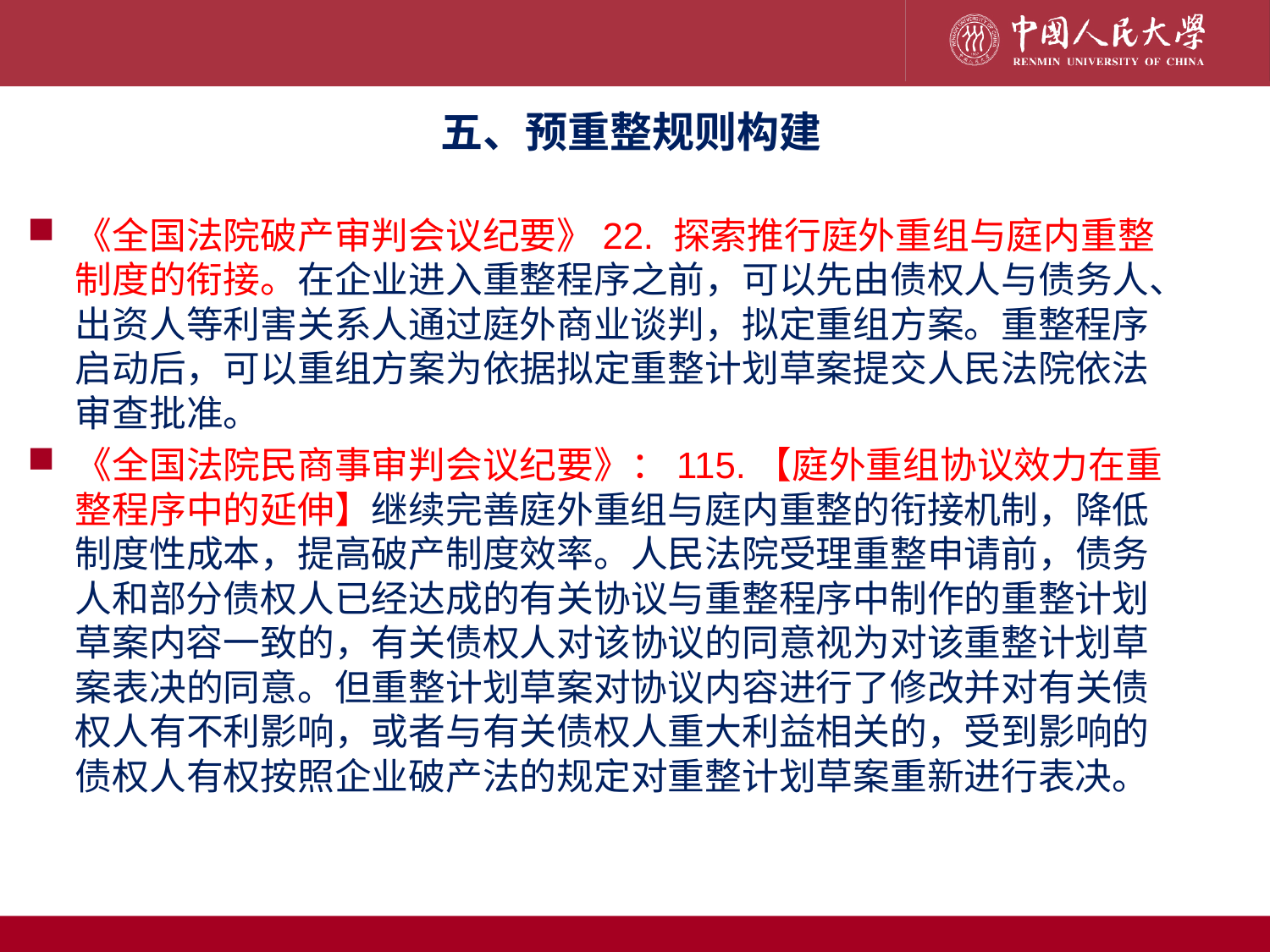

五、预重整规则构建
# 《全国法院破产审判会议纪要》22. 探索推行庭外重组与庭内重整制度的衔接。在企业进入重整程序之前，可以先由债权人与债务人、出资人等利害关系人通过庭外商业谈判，拟定重组方案。重整程序启动后，可以重组方案为依据拟定重整计划草案提交人民法院依法审查批准。
《全国法院民商事审判会议纪要》：115.【庭外重组协议效力在重整程序中的延伸】继续完善庭外重组与庭内重整的衔接机制，降低制度性成本，提高破产制度效率。人民法院受理重整申请前，债务人和部分债权人已经达成的有关协议与重整程序中制作的重整计划草案内容一致的，有关债权人对该协议的同意视为对该重整计划草案表决的同意。但重整计划草案对协议内容进行了修改并对有关债权人有不利影响，或者与有关债权人重大利益相关的，受到影响的债权人有权按照企业破产法的规定对重整计划草案重新进行表决。